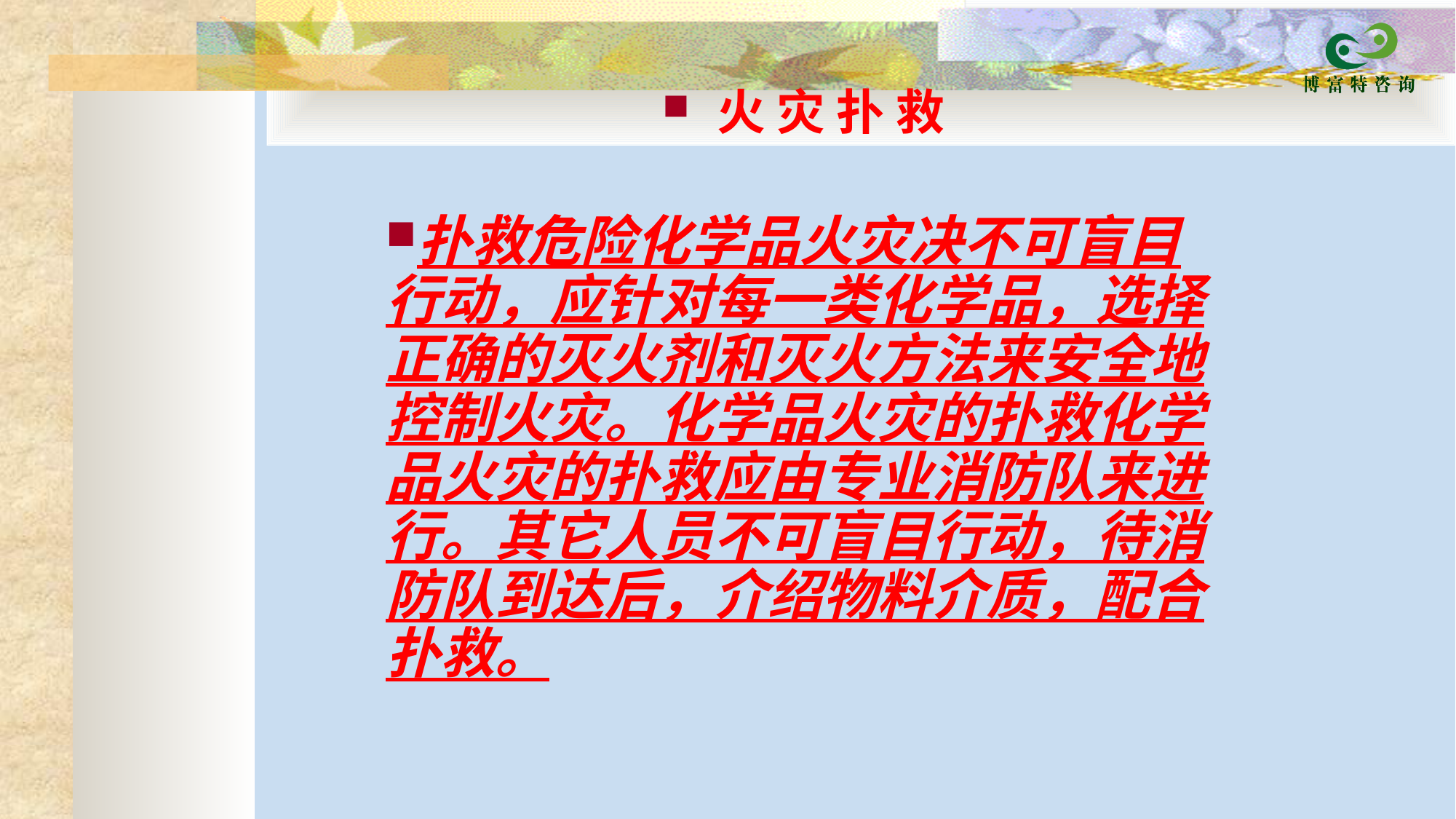

火 灾 扑 救
扑救危险化学品火灾决不可盲目行动，应针对每一类化学品，选择正确的灭火剂和灭火方法来安全地控制火灾。化学品火灾的扑救化学品火灾的扑救应由专业消防队来进行。其它人员不可盲目行动，待消防队到达后，介绍物料介质，配合扑救。